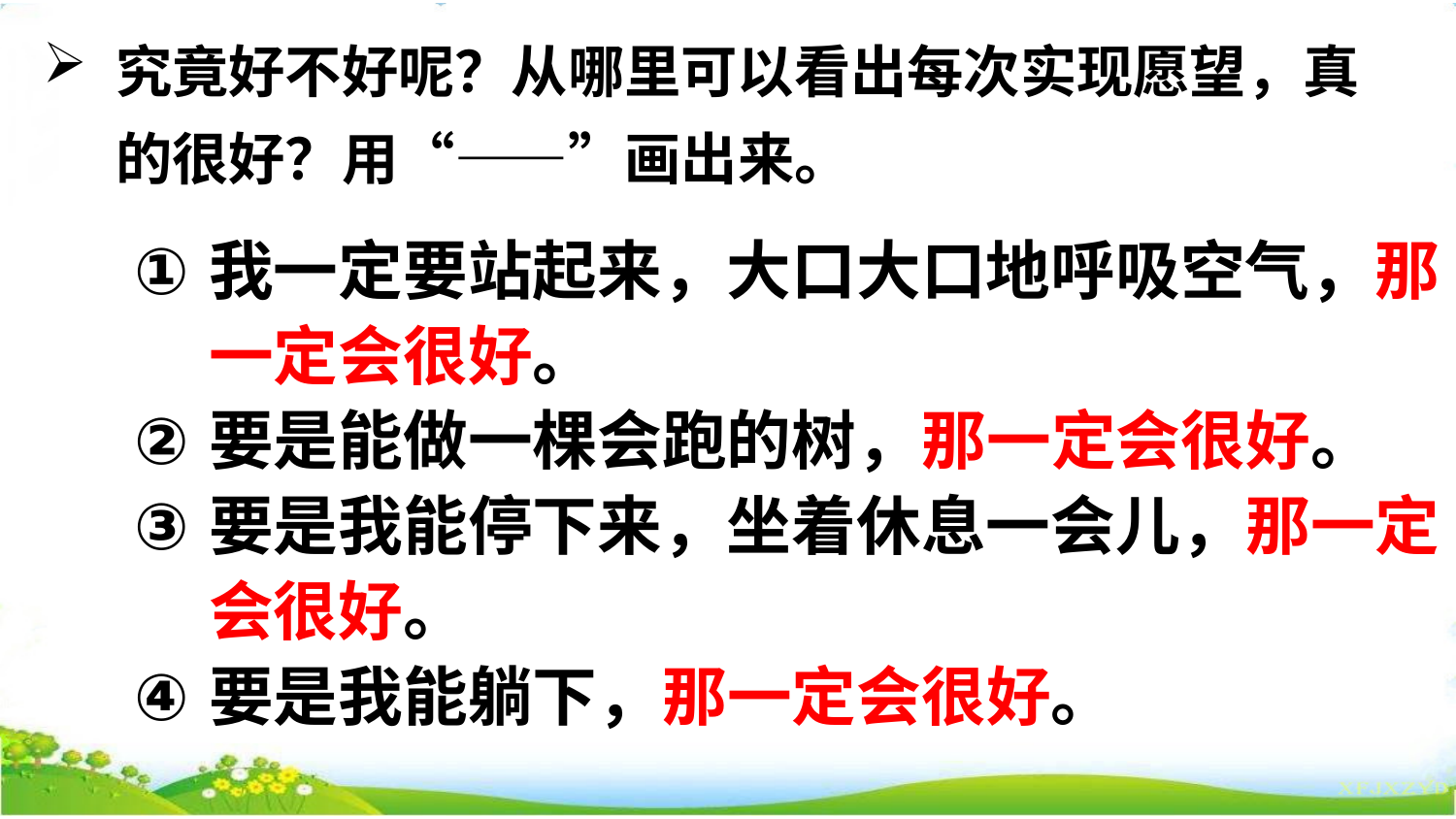

究竟好不好呢？从哪里可以看出每次实现愿望，真的很好？用“——”画出来。
小凤教学自营店
小凤教学自营店
XFJXZYD
XFJXZYD
小凤教学自营店
https://shop196979799.taobao.com
小凤教学自营店
https://shop196979799.taobao.com
XFJXZYD
小凤教学自营店
小凤教学
小凤教学资源店
https://shop196979799.taobao.com
小凤教学
小凤教学自营店
https://shop196979799.taobao.com
小凤教学
我一定要站起来，大口大口地呼吸空气，那一定会很好。
要是能做一棵会跑的树，那一定会很好。
要是我能停下来，坐着休息一会儿，那一定会很好。
要是我能躺下，那一定会很好。
XFJXZYD
https://shop196979799.taobao.com
https://shop196979799.taobao.com
小凤教学资源店
小凤教学资源店
小凤教学资源店
XFJXZYD
小凤教学资源店
https://shop196979799.taobao.com
https://shop196979799.taobao.com
小凤教学自营店
小凤教学自营店
https://shop196979799.taobao.com
小凤教学
小凤教学
小凤教学
https://shop196979799.taobao.com
https://shop196979799.taobao.com
XFJXZYD
小凤教学
小凤教学
小凤教学
小凤教学
小凤教学自营店
https://shop196979799.taobao.com
小凤教学
XFJXZYD
XFJXZYD
https://shop196979799.taobao.com
小凤教学
XFJXZYD
小凤教学
https://shop196979799.taobao.com
https://shop196979799.taobao.com
小凤教学资源店
小凤教学自营店
小凤教学
小凤教学资源店
https://shop196979799.taobao.com
小凤教学
小凤教学资源店
小凤教学
小凤教学
https://shop196979799.taobao.com
https://shop196979799.taobao.com
小凤教学
小凤教学
小凤教学资源店
https://shop196979799.taobao.com
小凤教学
https://shop196979799.taobao.com
小凤教学
小凤教学资源店
小凤教学资源店
小凤教学
小凤教学资源店
XFJXZYD
XFJXZYD
XFJXZYD
小凤教学自营店
小凤教学资源店
小凤教学
小凤教学资源店
https://shop196979799.taobao.com
XFJXZYD
XFJXZYD
小凤教学资源店
小凤教学
XFJXZYD
小凤教学自营店
https://shop196979799.taobao.com
小凤教学资源店
小凤教学自营店
小凤教学自营店
https://shop196979799.taobao.com
https://shop196979799.taobao.com
小凤教学资源店
小凤教学
小凤教学
小凤教学自营店
小凤教学资源店
XFJXZYD
https://shop196979799.taobao.com